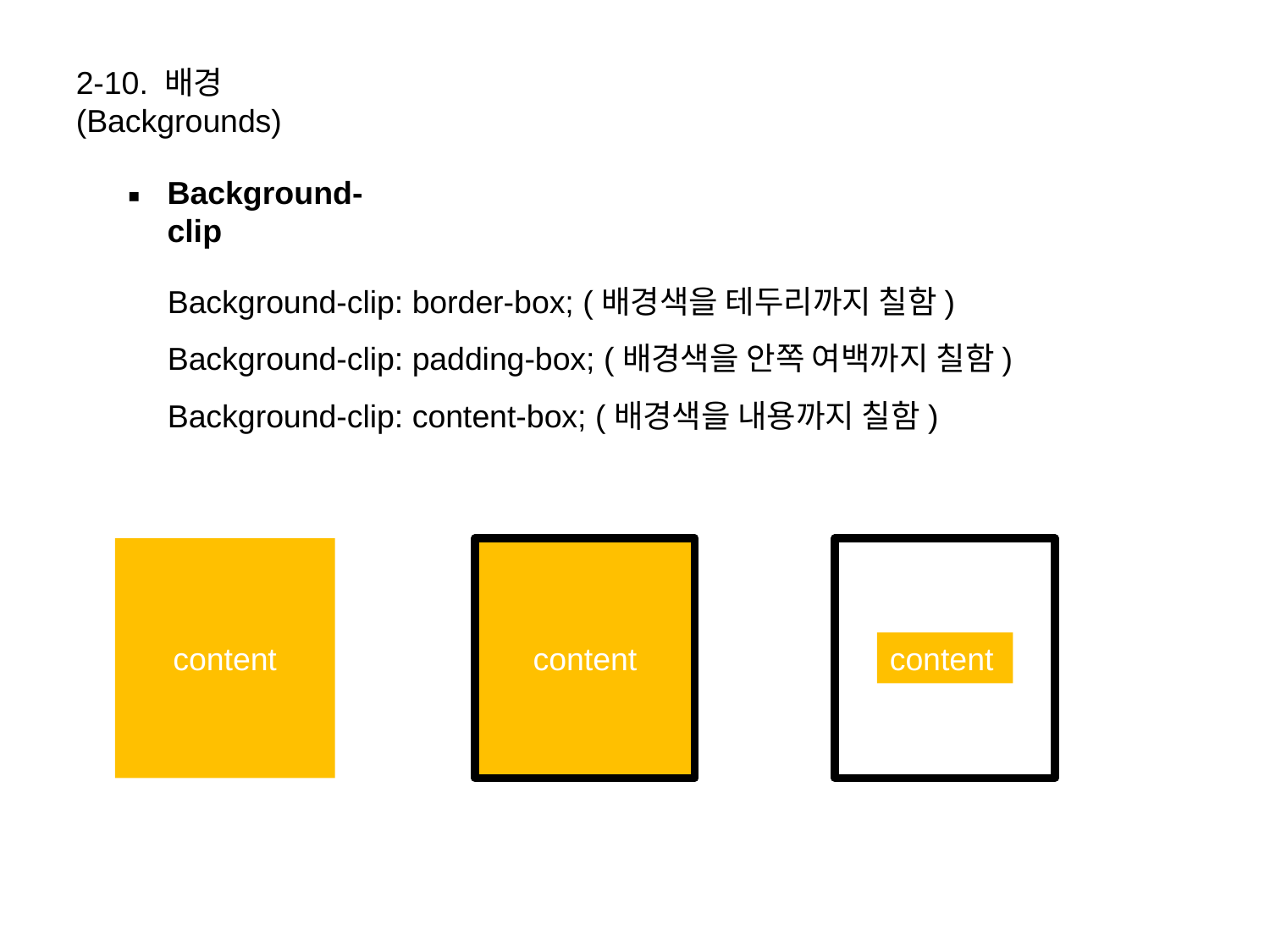

2-10. 배경(Backgrounds)
Background-clip
Background-clip: border-box; (배경색을 테두리까지 칠함)
Background-clip: padding-box; (배경색을 안쪽 여백까지 칠함)
Background-clip: content-box; (배경색을 내용까지 칠함)
content
content

content